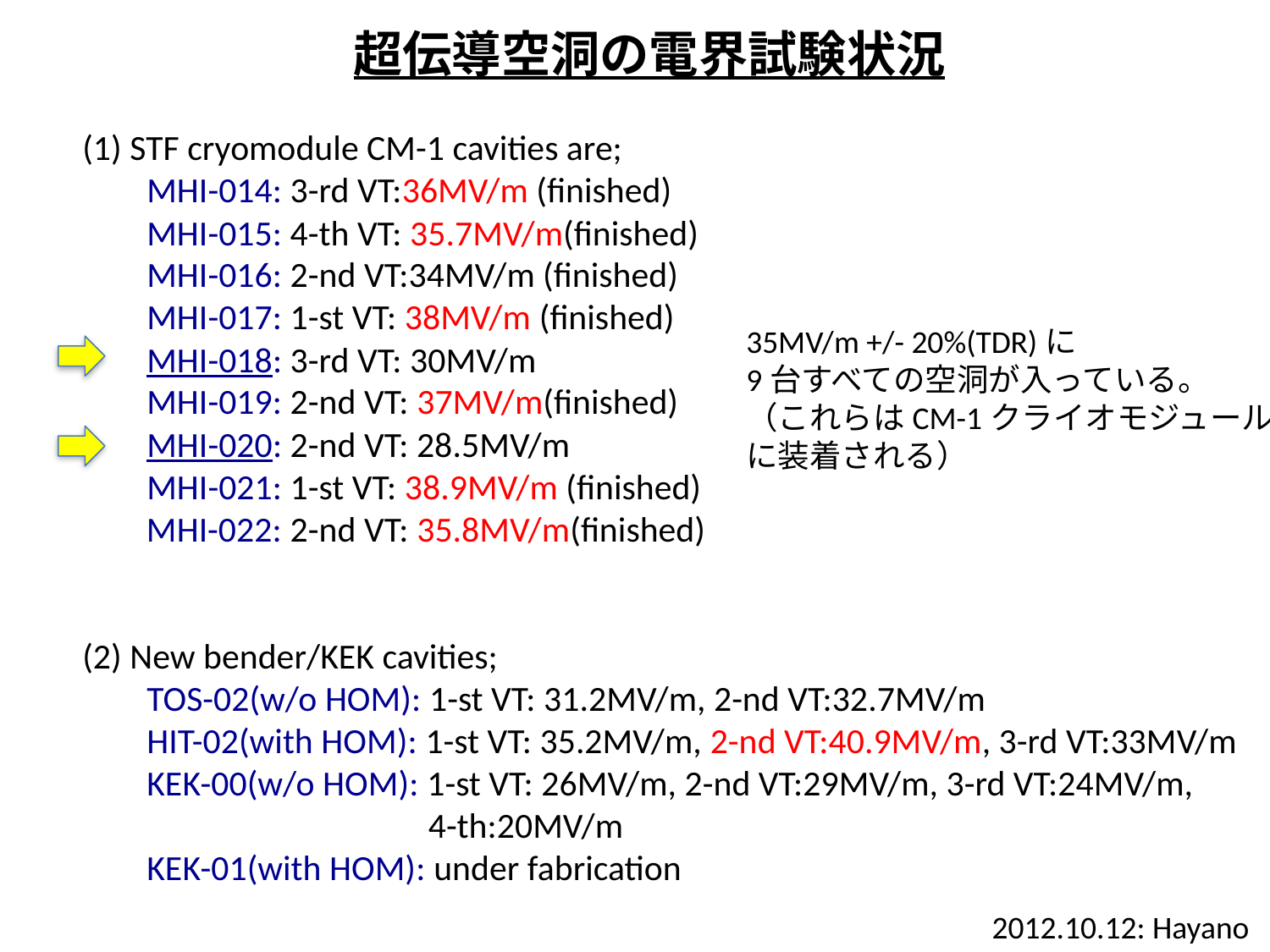

超伝導空洞の電界試験状況
(1) STF cryomodule CM-1 cavities are;
        MHI-014: 3-rd VT:36MV/m (finished)
        MHI-015: 4-th VT: 35.7MV/m(finished)
        MHI-016: 2-nd VT:34MV/m (finished)
        MHI-017: 1-st VT: 38MV/m (finished)
        MHI-018: 3-rd VT: 30MV/m
        MHI-019: 2-nd VT: 37MV/m(finished)
        MHI-020: 2-nd VT: 28.5MV/m
        MHI-021: 1-st VT: 38.9MV/m (finished)
        MHI-022: 2-nd VT: 35.8MV/m(finished)

(2) New bender/KEK cavities;
        TOS-02(w/o HOM): 1-st VT: 31.2MV/m, 2-nd VT:32.7MV/m
        HIT-02(with HOM): 1-st VT: 35.2MV/m, 2-nd VT:40.9MV/m, 3-rd VT:33MV/m
        KEK-00(w/o HOM): 1-st VT: 26MV/m, 2-nd VT:29MV/m, 3-rd VT:24MV/m,
                                           4-th:20MV/m
        KEK-01(with HOM): under fabrication
35MV/m +/- 20%(TDR)に
9台すべての空洞が入っている。
（これらはCM-1クライオモジュール
に装着される）

2012.10.12: Hayano